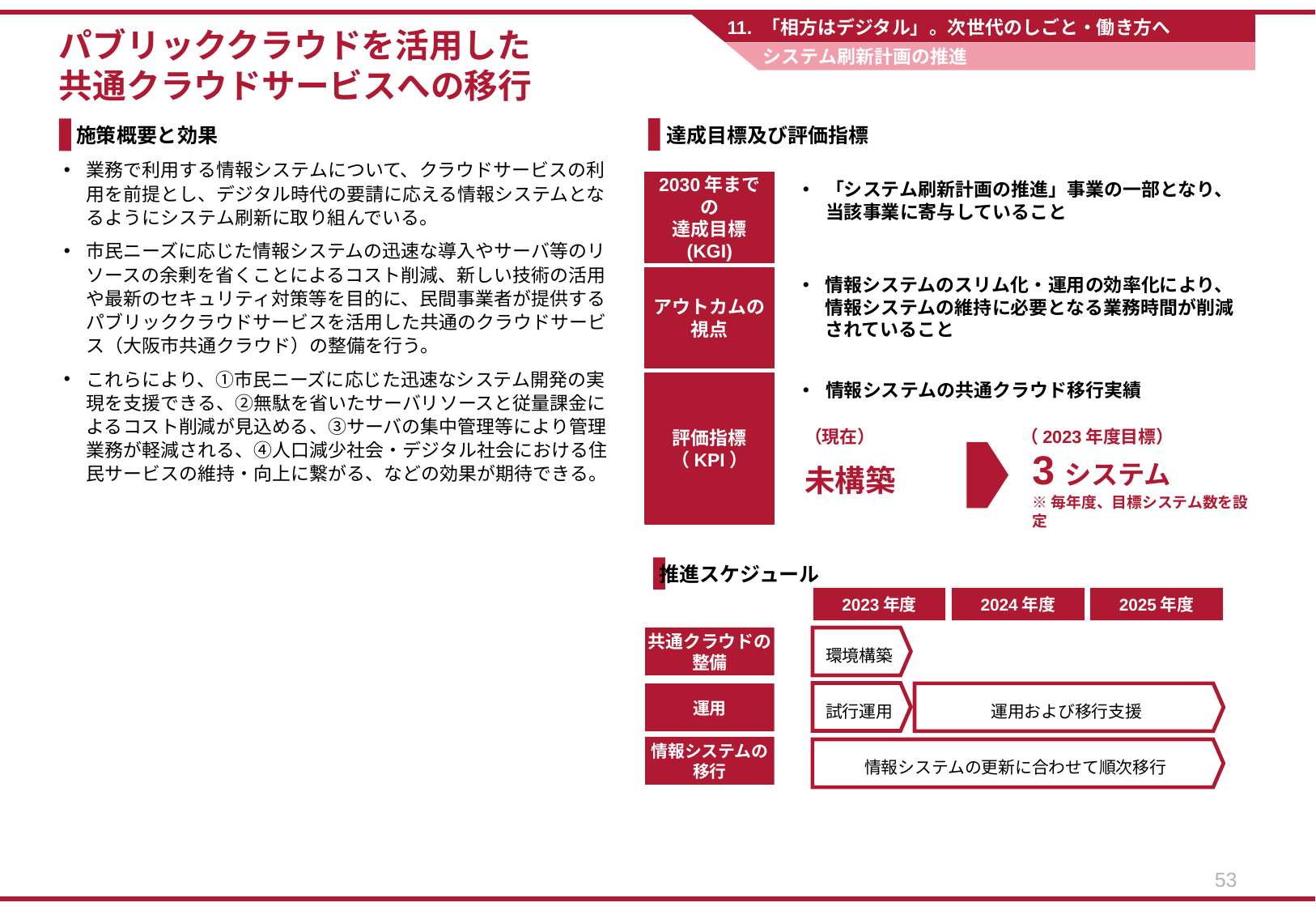

11. 「相方はデジタル」。次世代のしごと・働き方へ
パブリッククラウドを活用した
共通クラウドサービスへの移行​
システム刷新計画の推進​

達成目標及び評価指標

施策概要と効果
業務で利用する情報システムについて、クラウドサービスの利用を前提とし、デジタル時代の要請に応える情報システムとなるようにシステム刷新に取り組んでいる。
市民ニーズに応じた情報システムの迅速な導入やサーバ等のリソースの余剰を省くことによるコスト削減、新しい技術の活用や最新のセキュリティ対策等を目的に、民間事業者が提供するパブリッククラウドサービスを活用した共通のクラウドサービス（大阪市共通クラウド）の整備を行う。
これらにより、①市民ニーズに応じた迅速なシステム開発の実現を支援できる​、②無駄を省いたサーバリソースと従量課金によるコスト削減が見込める​、③サーバの集中管理等により管理業務が軽減される、④​人口減少社会・デジタル社会における住民サービスの維持・向上に繋がる、などの効果が期待できる。
2030年までの
達成目標
(KGI)
「システム刷新計画の推進」事業の一部となり、当該事業に寄与していること
アウトカムの
視点
情報システムのスリム化・運用の効率化により、情報システムの維持に必要となる業務時間が削減されていること​
評価指標
（KPI）
情報システムの共通クラウド移行実績
（現在）
（2023年度目標）

3システム
※毎年度、目標システム数を設定
未構築

推進スケジュール
2023年度
2024年度
2025年度
共通クラウドの
整備​
環境構築
試行運用
運用および移行支援​
運用
情報システムの
移行
情報システムの更新に合わせて順次移行
53